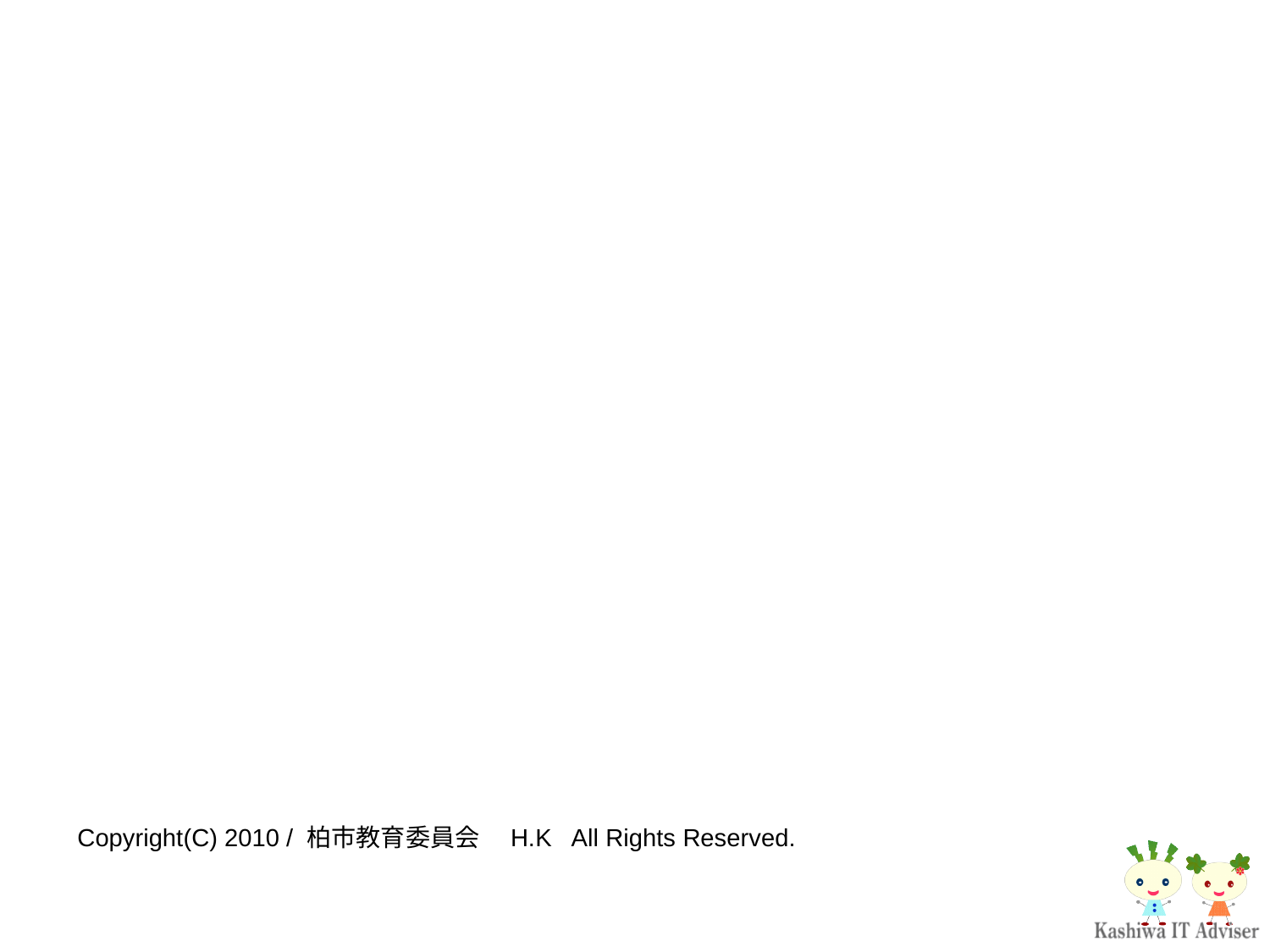

Copyright(C) 2010 / 柏市教育委員会　H.K   All Rights Reserved.